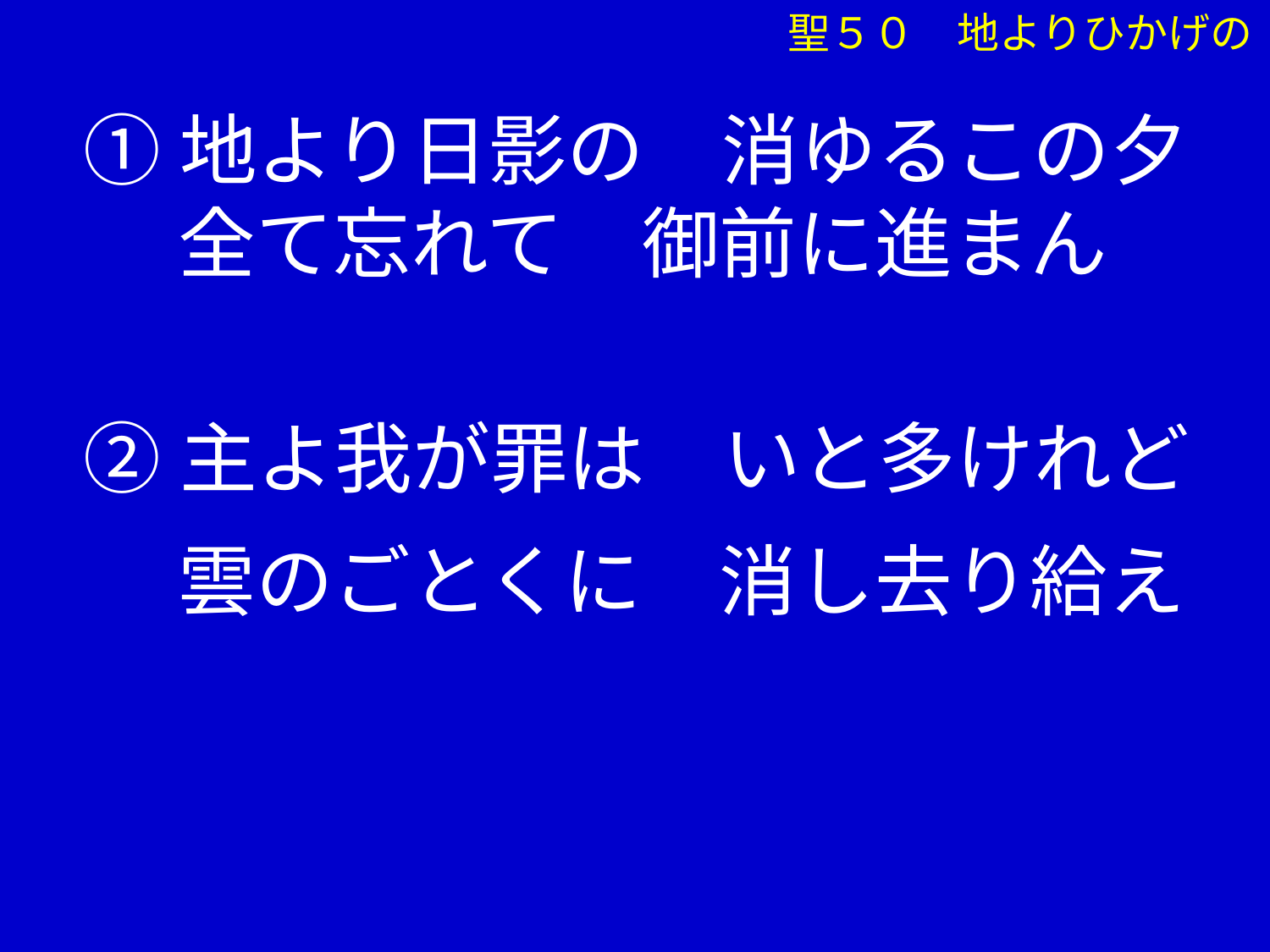

①地より日影の　消ゆるこの夕
　 全て忘れて　御前に進まん

②主よ我が罪は　いと多けれど
　 雲のごとくに　消し去り給え
聖５０　地よりひかげの